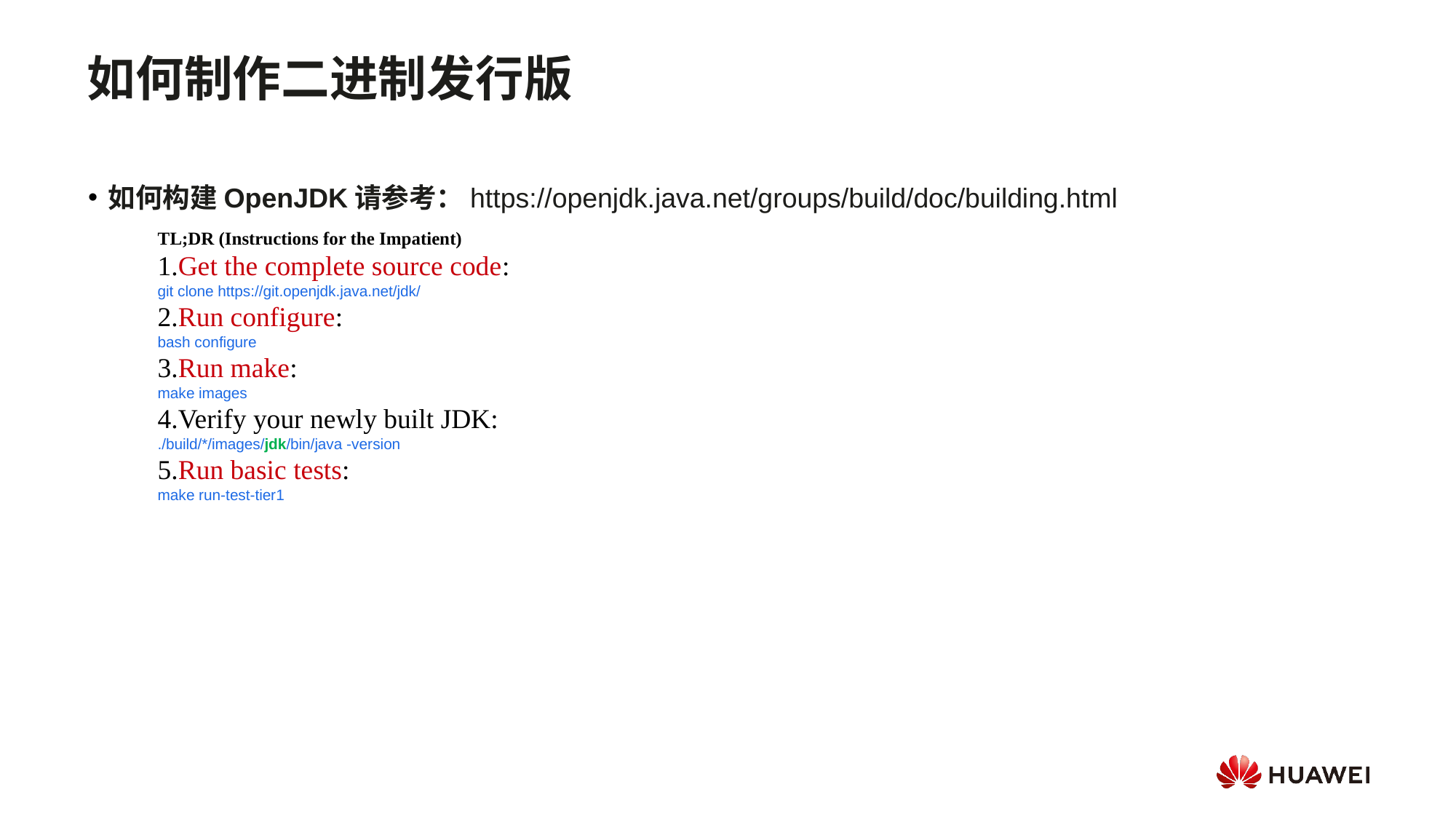

如何制作二进制发行版
如何构建OpenJDK请参考：https://openjdk.java.net/groups/build/doc/building.html
TL;DR (Instructions for the Impatient)
Get the complete source code:
git clone https://git.openjdk.java.net/jdk/
Run configure:
bash configure
Run make:
make images
Verify your newly built JDK:
./build/*/images/jdk/bin/java -version
Run basic tests:
make run-test-tier1